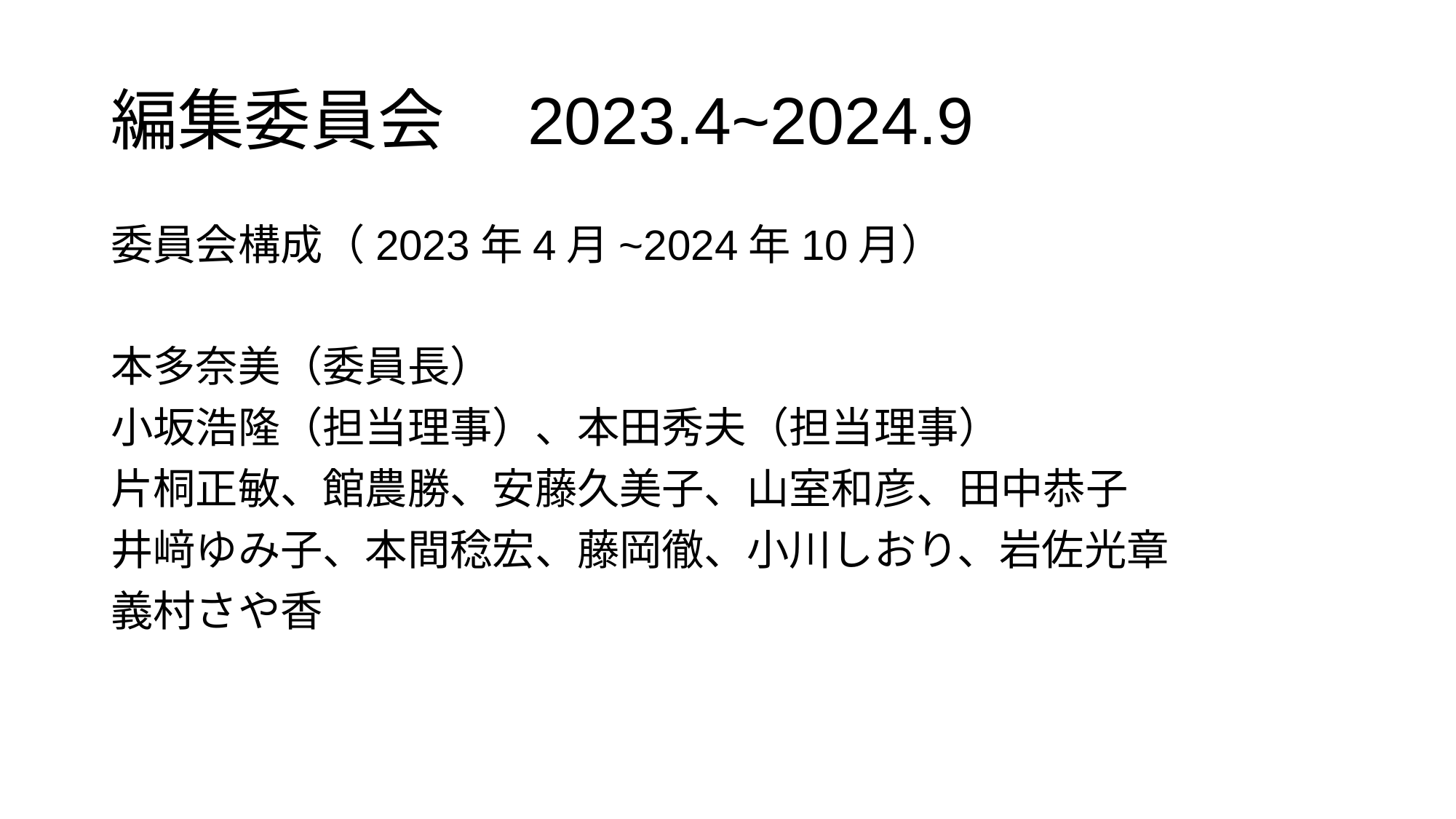

# 編集委員会　2023.4~2024.9
委員会構成（2023年4月~2024年10月）

本多奈美（委員長）
小坂浩隆（担当理事）、本田秀夫（担当理事）
片桐正敏、館農勝、安藤久美子、山室和彦、田中恭子
井﨑ゆみ子、本間稔宏、藤岡徹、小川しおり、岩佐光章
義村さや香